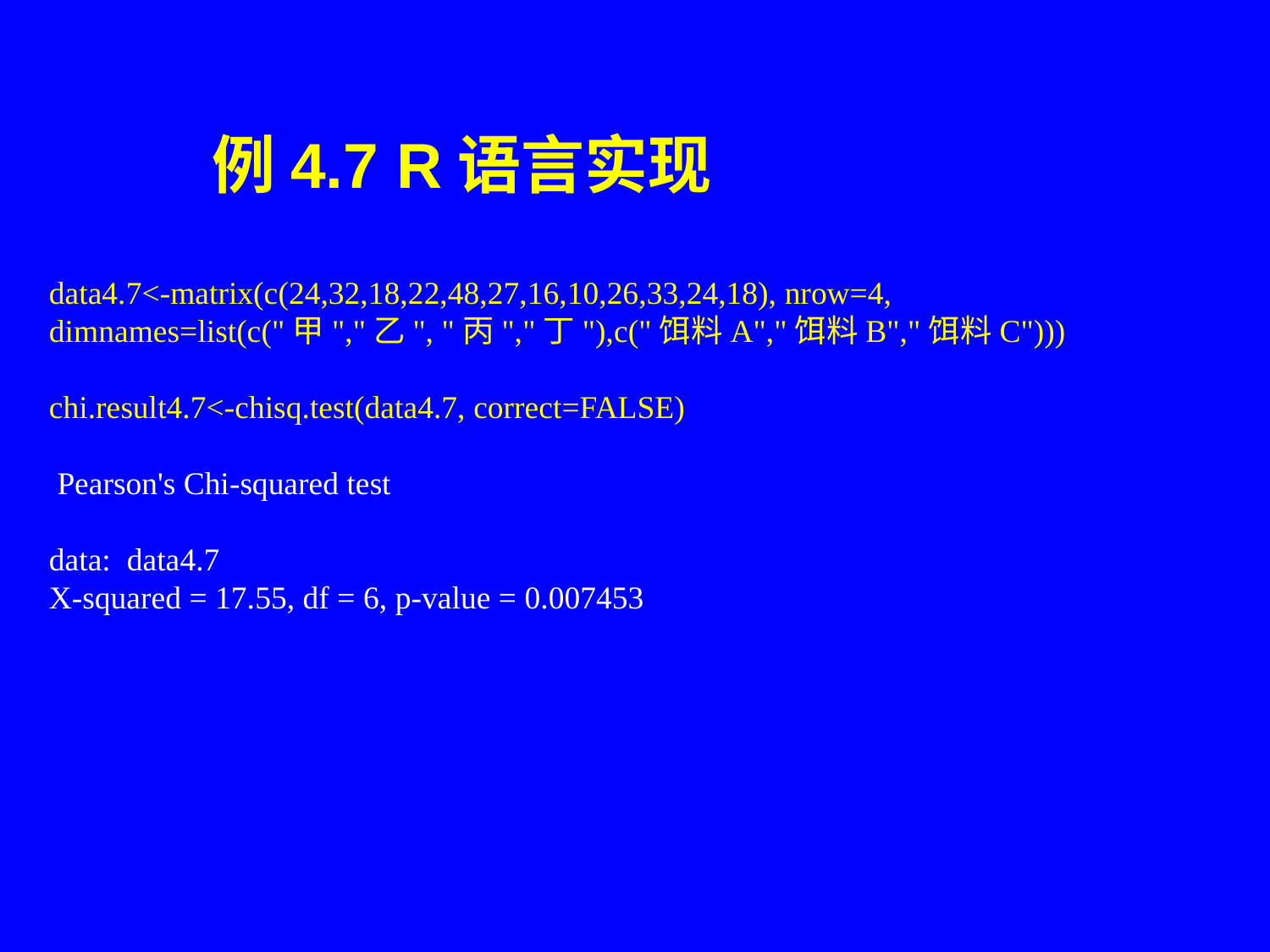

例4.7 R语言实现
data4.7<-matrix(c(24,32,18,22,48,27,16,10,26,33,24,18), nrow=4,
dimnames=list(c("甲","乙", "丙","丁"),c("饵料A","饵料B","饵料C")))

chi.result4.7<-chisq.test(data4.7, correct=FALSE)

 Pearson's Chi-squared test

data:  data4.7
X-squared = 17.55, df = 6, p-value = 0.007453